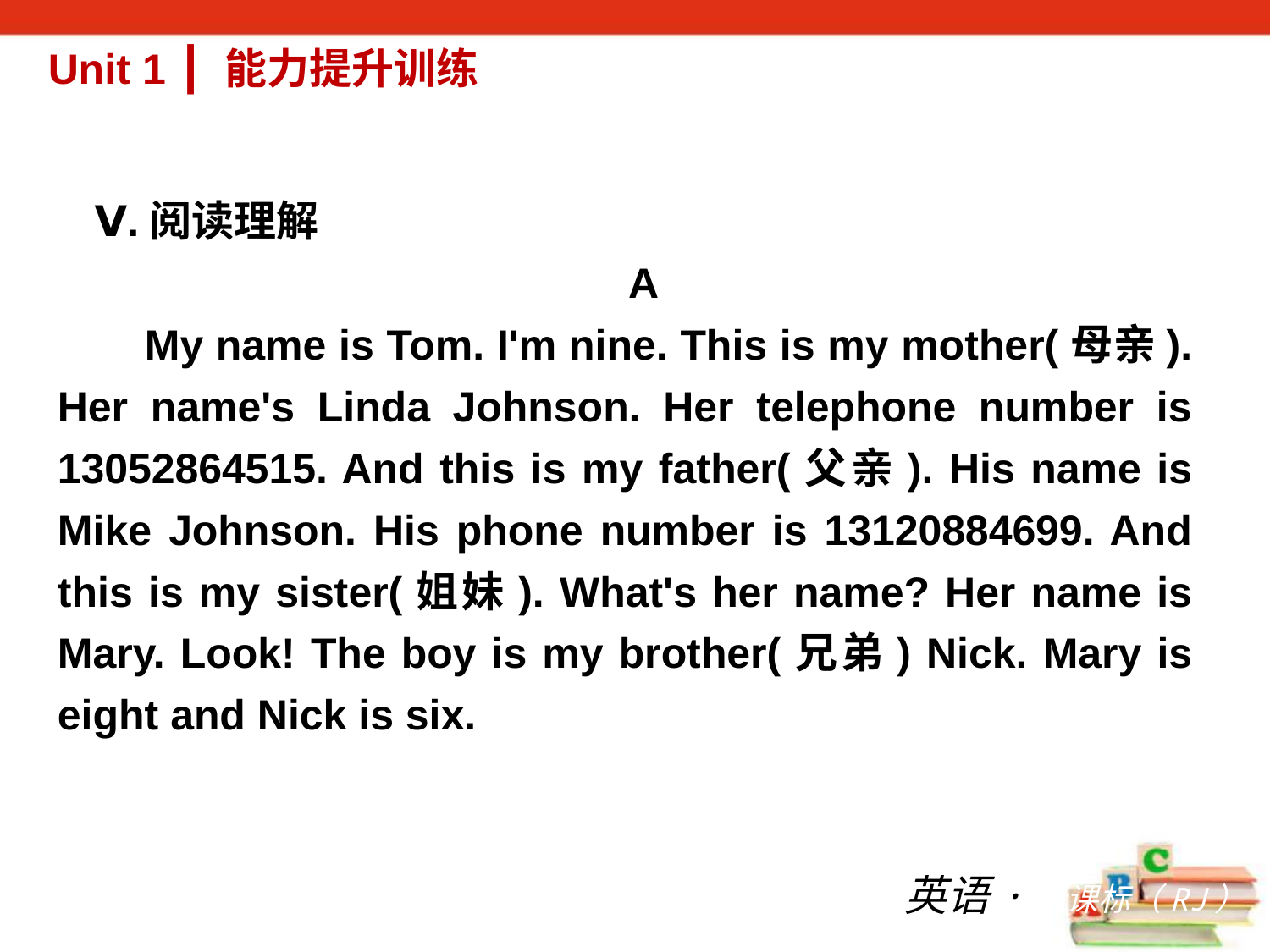

Unit 1 ┃ 能力提升训练
Ⅴ.阅读理解
A
    My name is Tom. I'm nine. This is my mother(母亲). Her name's Linda Johnson. Her telephone number is 13052864515. And this is my father(父亲). His name is Mike Johnson. His phone number is 13120884699. And this is my sister(姐妹). What's her name? Her name is Mary. Look! The boy is my brother(兄弟) Nick. Mary is eight and Nick is six.
英语·新课标（RJ）